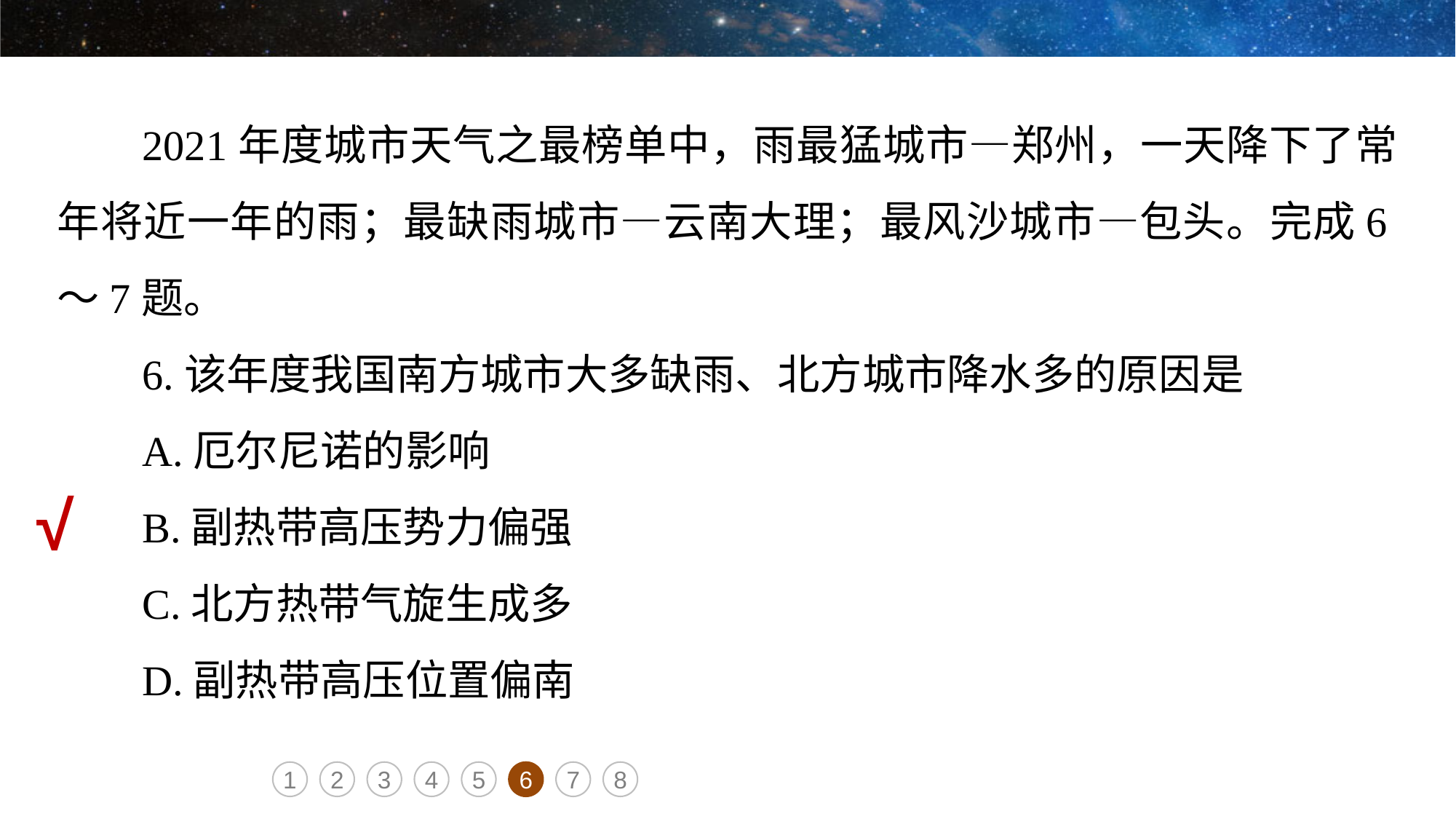

2021年度城市天气之最榜单中，雨最猛城市—郑州，一天降下了常年将近一年的雨；最缺雨城市—云南大理；最风沙城市—包头。完成6～7题。
6.该年度我国南方城市大多缺雨、北方城市降水多的原因是
A.厄尔尼诺的影响
B.副热带高压势力偏强
C.北方热带气旋生成多
D.副热带高压位置偏南
√
1
2
3
4
5
6
7
8